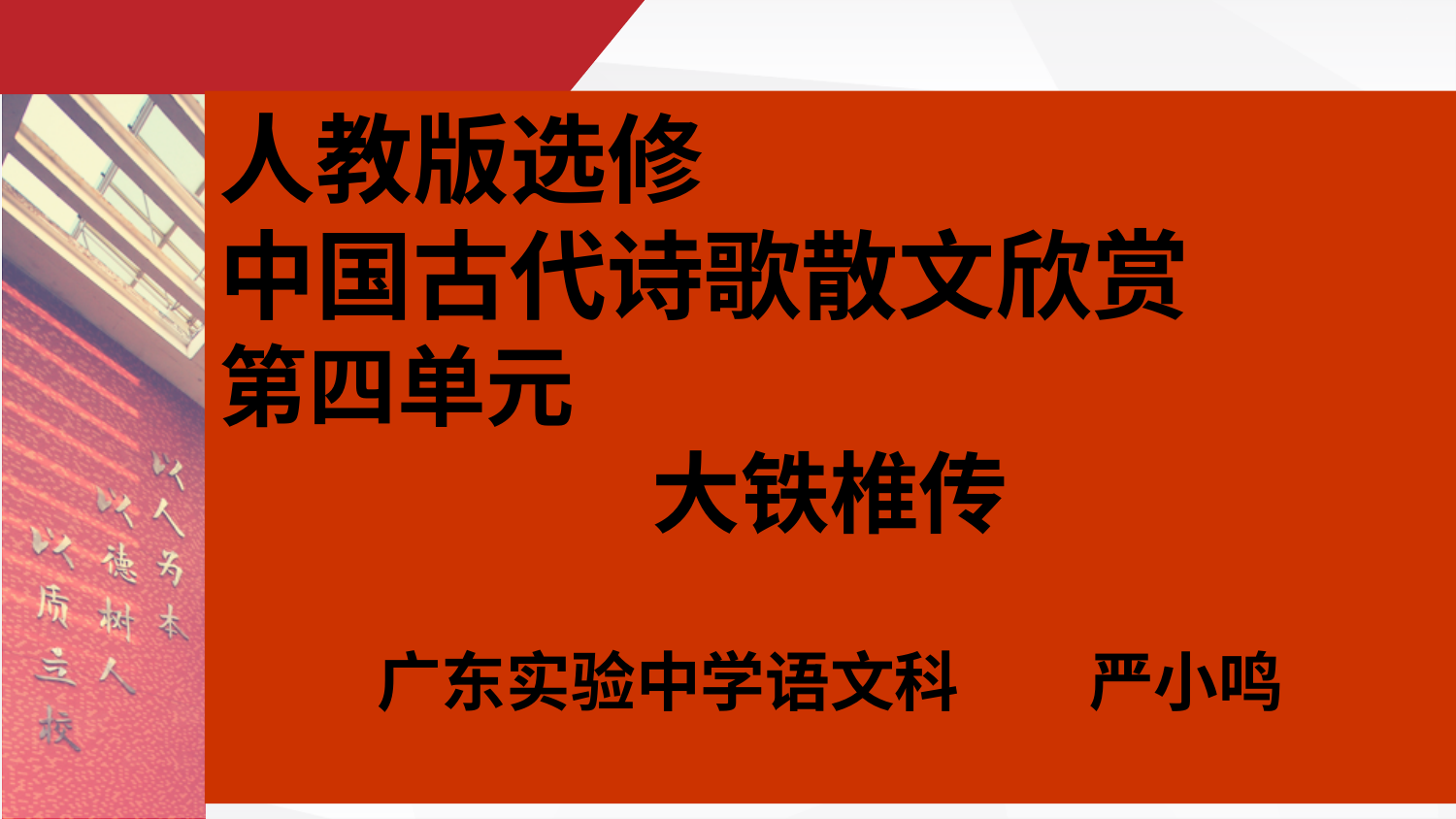

人教版选修
中国古代诗歌散文欣赏
第四单元
大铁椎传

广东实验中学语文科　　严小鸣